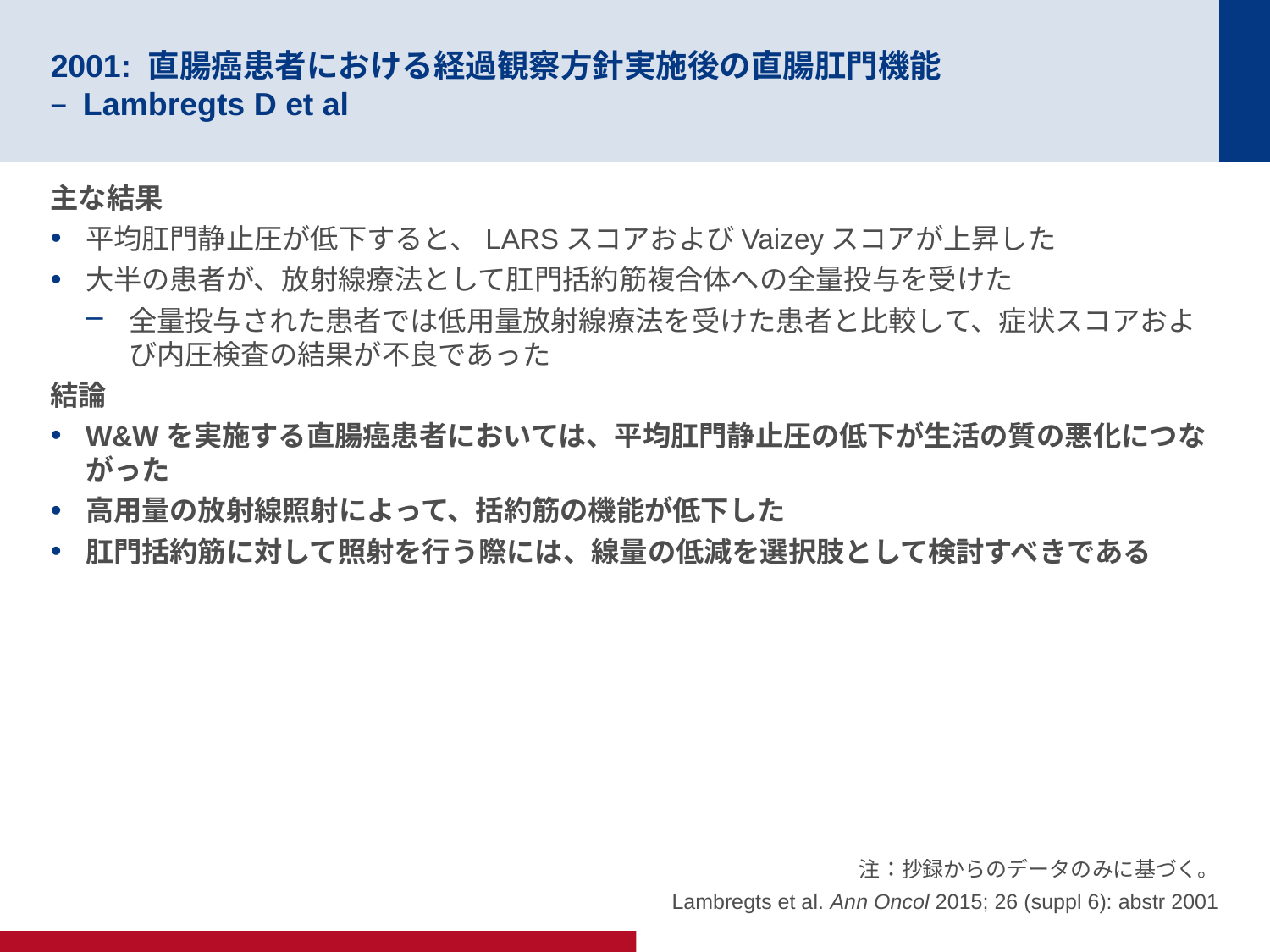

# 2001: 直腸癌患者における経過観察方針実施後の直腸肛門機能 – Lambregts D et al
主な結果
平均肛門静止圧が低下すると、LARSスコアおよびVaizeyスコアが上昇した
大半の患者が、放射線療法として肛門括約筋複合体への全量投与を受けた
全量投与された患者では低用量放射線療法を受けた患者と比較して、症状スコアおよび内圧検査の結果が不良であった
結論
W&Wを実施する直腸癌患者においては、平均肛門静止圧の低下が生活の質の悪化につながった
高用量の放射線照射によって、括約筋の機能が低下した
肛門括約筋に対して照射を行う際には、線量の低減を選択肢として検討すべきである

注：抄録からのデータのみに基づく。
Lambregts et al. Ann Oncol 2015; 26 (suppl 6): abstr 2001